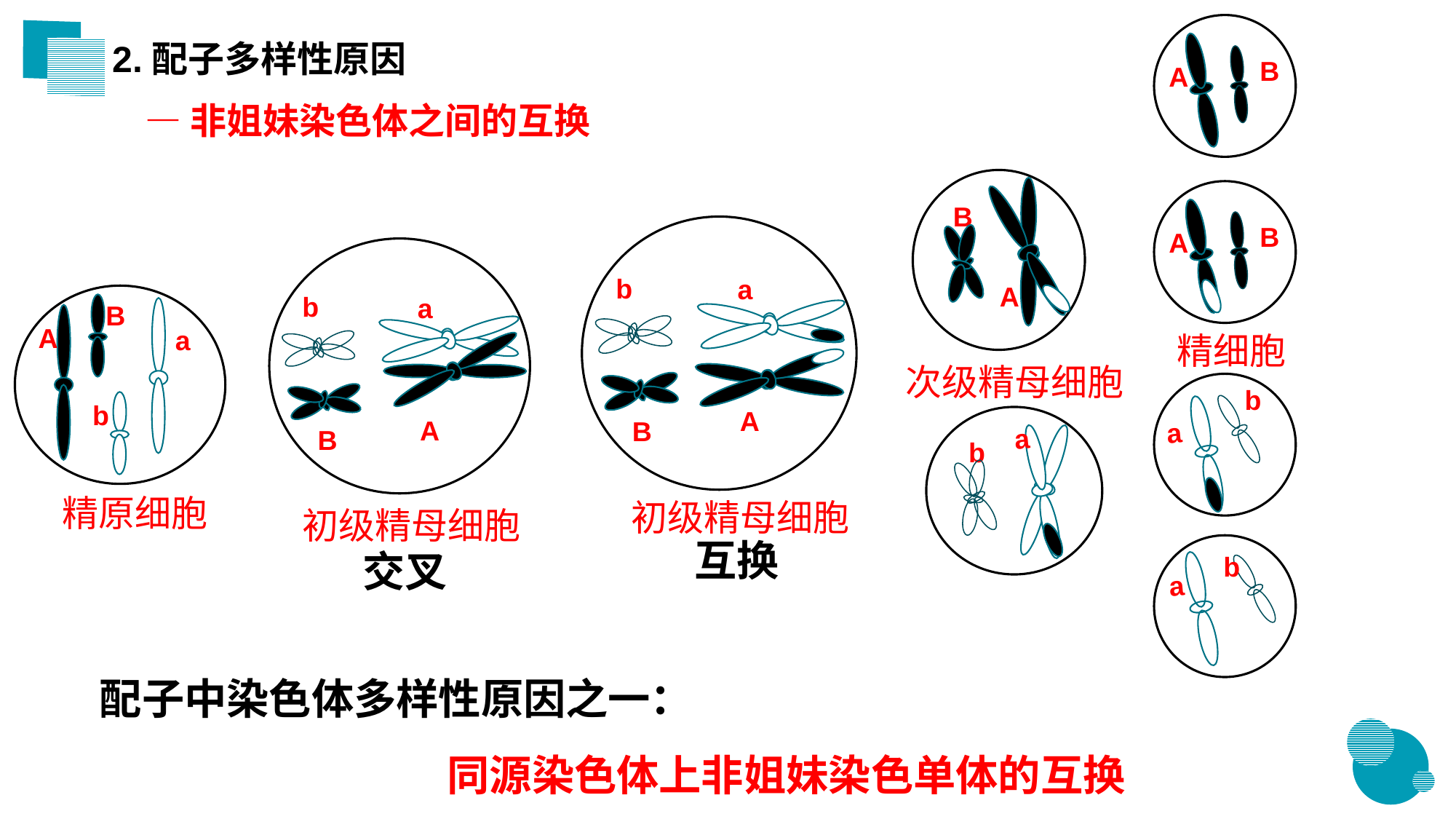

B
A

2.配子多样性原因
    —非姐妹染色体之间的互换

B

A

B
A

b
a

A
B

b
a

A
B

B
A
a
b
精细胞
次级精母细胞

b

a

a
b

精原细胞
初级精母细胞
初级精母细胞
互换

b

a
交叉
配子中染色体多样性原因之一：
                                   同源染色体上非姐妹染色单体的互换